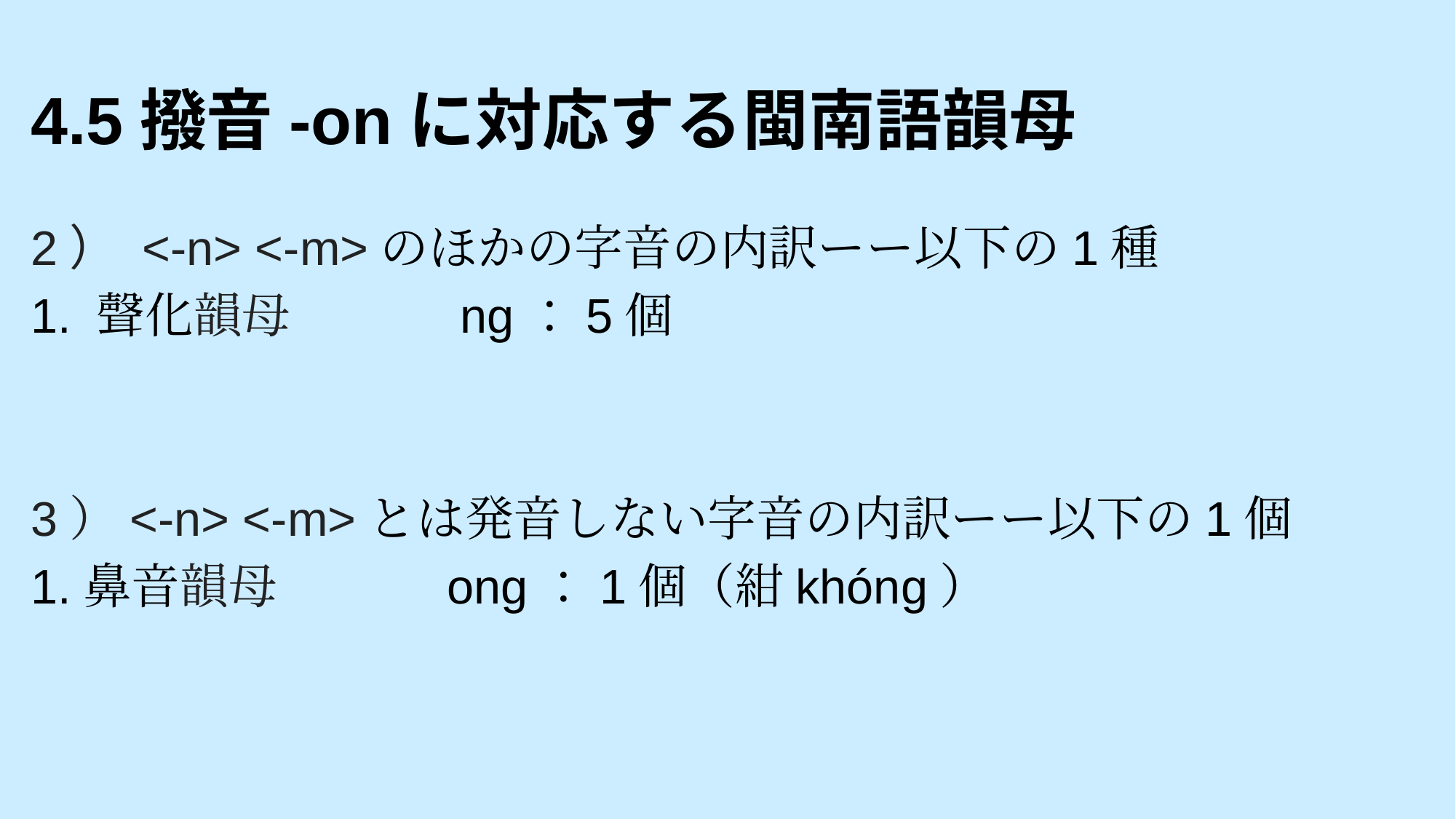

# 4.5撥音-onに対応する閩南語韻母
2） <-n> <-m>のほかの字音の内訳ーー以下の1種
1. 聲化韻母　　　 ng：5個

3）<-n> <-m>とは発音しない字音の内訳ーー以下の1個
1.鼻音韻母　　　 ong：1個（紺khóng）